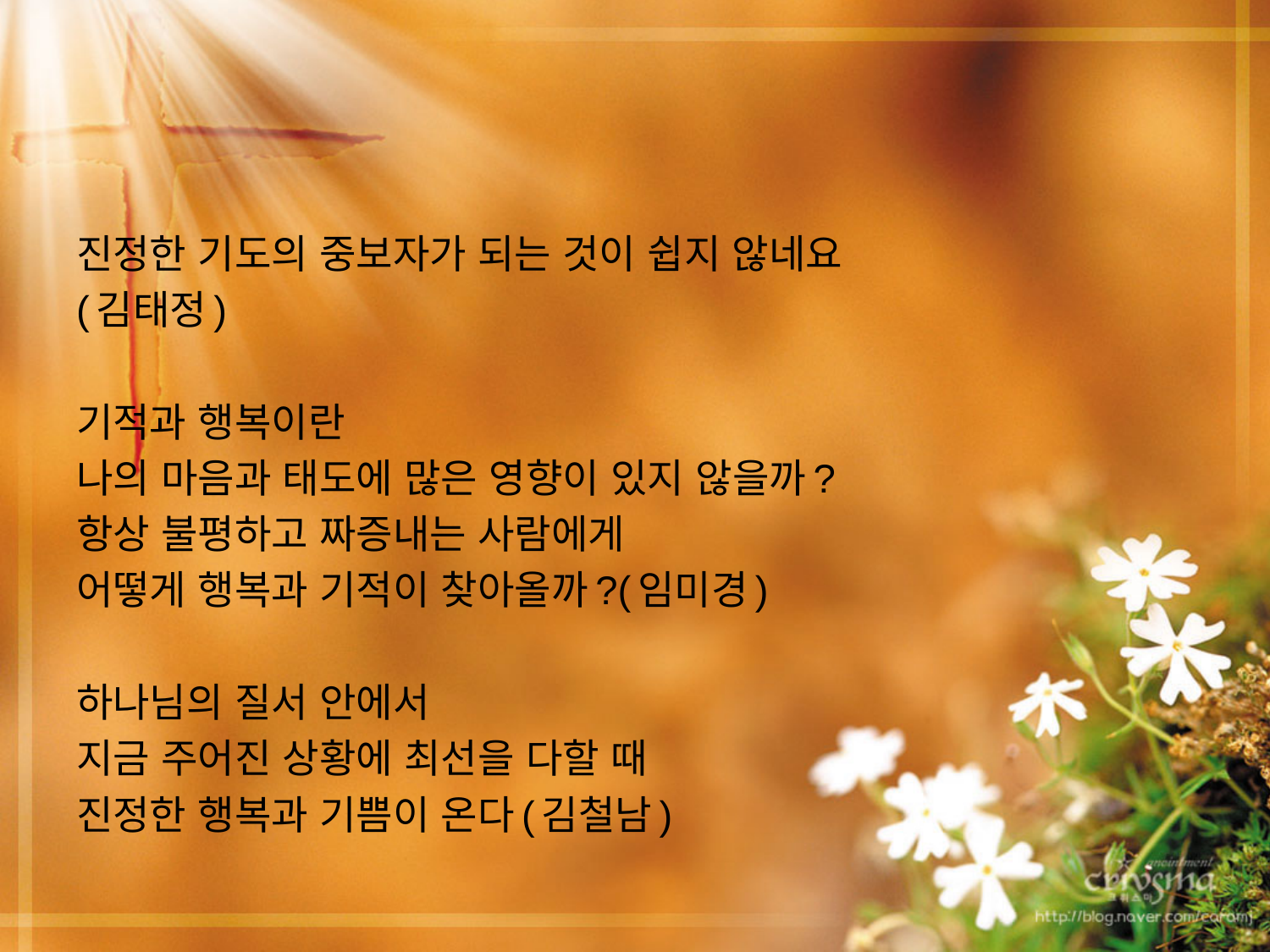

#
진정한 기도의 중보자가 되는 것이 쉽지 않네요
(김태정)

기적과 행복이란
나의 마음과 태도에 많은 영향이 있지 않을까?
항상 불평하고 짜증내는 사람에게
어떻게 행복과 기적이 찾아올까?(임미경)

하나님의 질서 안에서
지금 주어진 상황에 최선을 다할 때
진정한 행복과 기쁨이 온다(김철남)